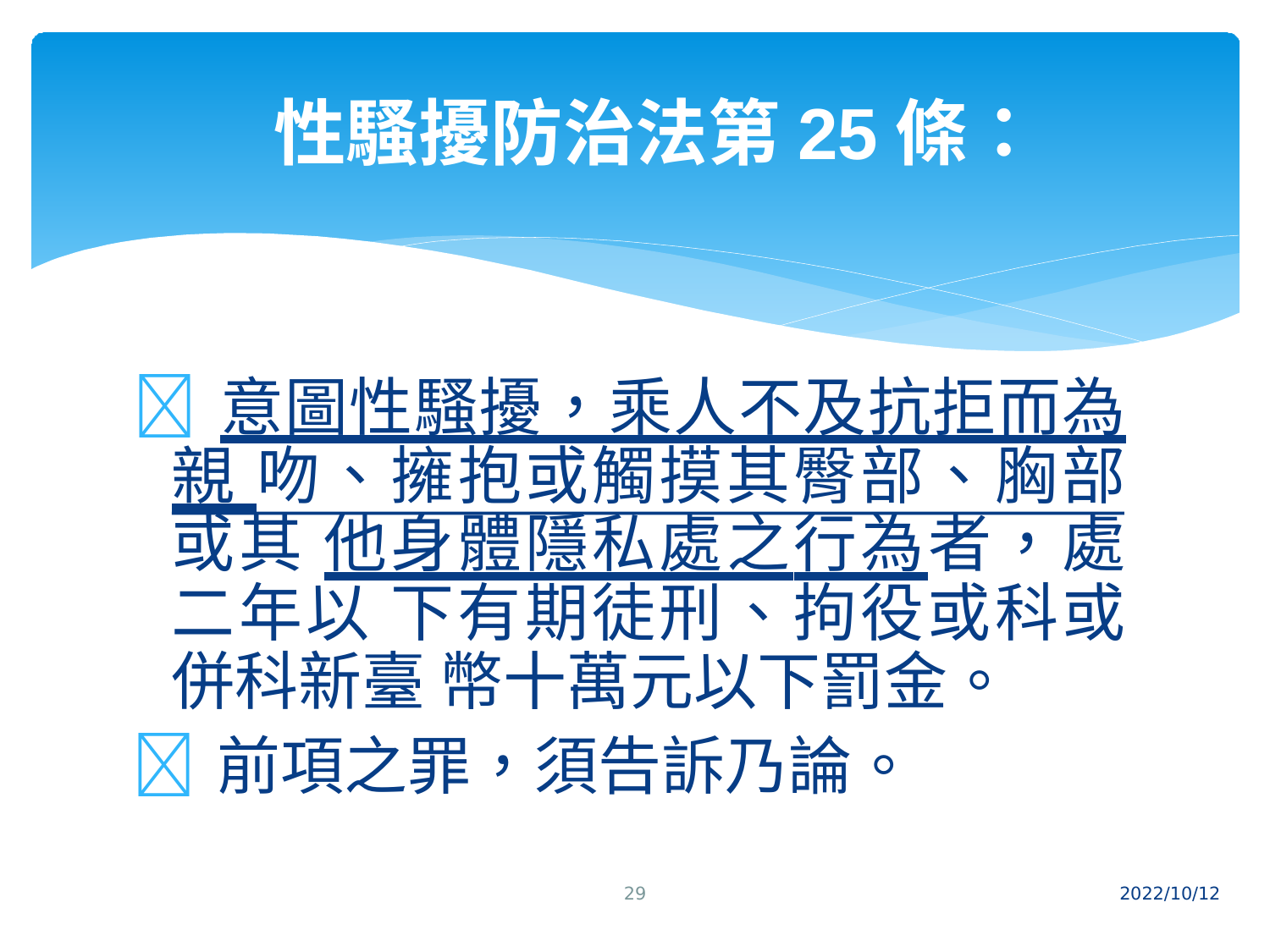

# 性騷擾防治法第25條：
∗意圖性騷擾，乘人不及抗拒而為親 吻、擁抱或觸摸其臀部、胸部或其 他身體隱私處之行為者，處二年以 下有期徒刑、拘役或科或併科新臺 幣十萬元以下罰金。
∗前項之罪，須告訴乃論。

29
2022/10/12